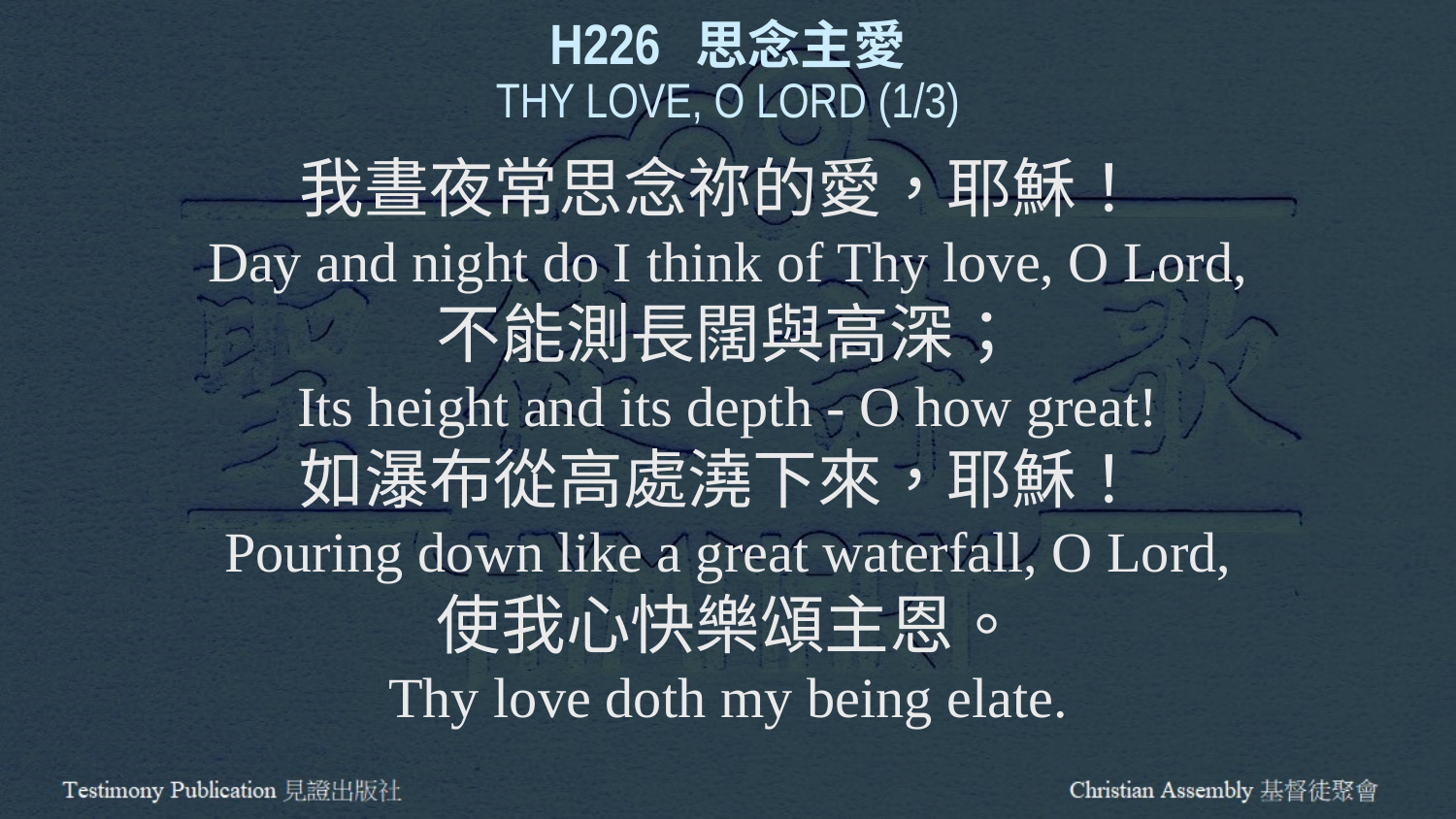

H226  思念主愛
THY LOVE, O LORD (1/3)
我晝夜常思念祢的愛，耶穌！
Day and night do I think of Thy love, O Lord,
不能測長闊與高深；
Its height and its depth - O how great!
如瀑布從高處澆下來，耶穌！
Pouring down like a great waterfall, O Lord,
使我心快樂頌主恩。
Thy love doth my being elate.